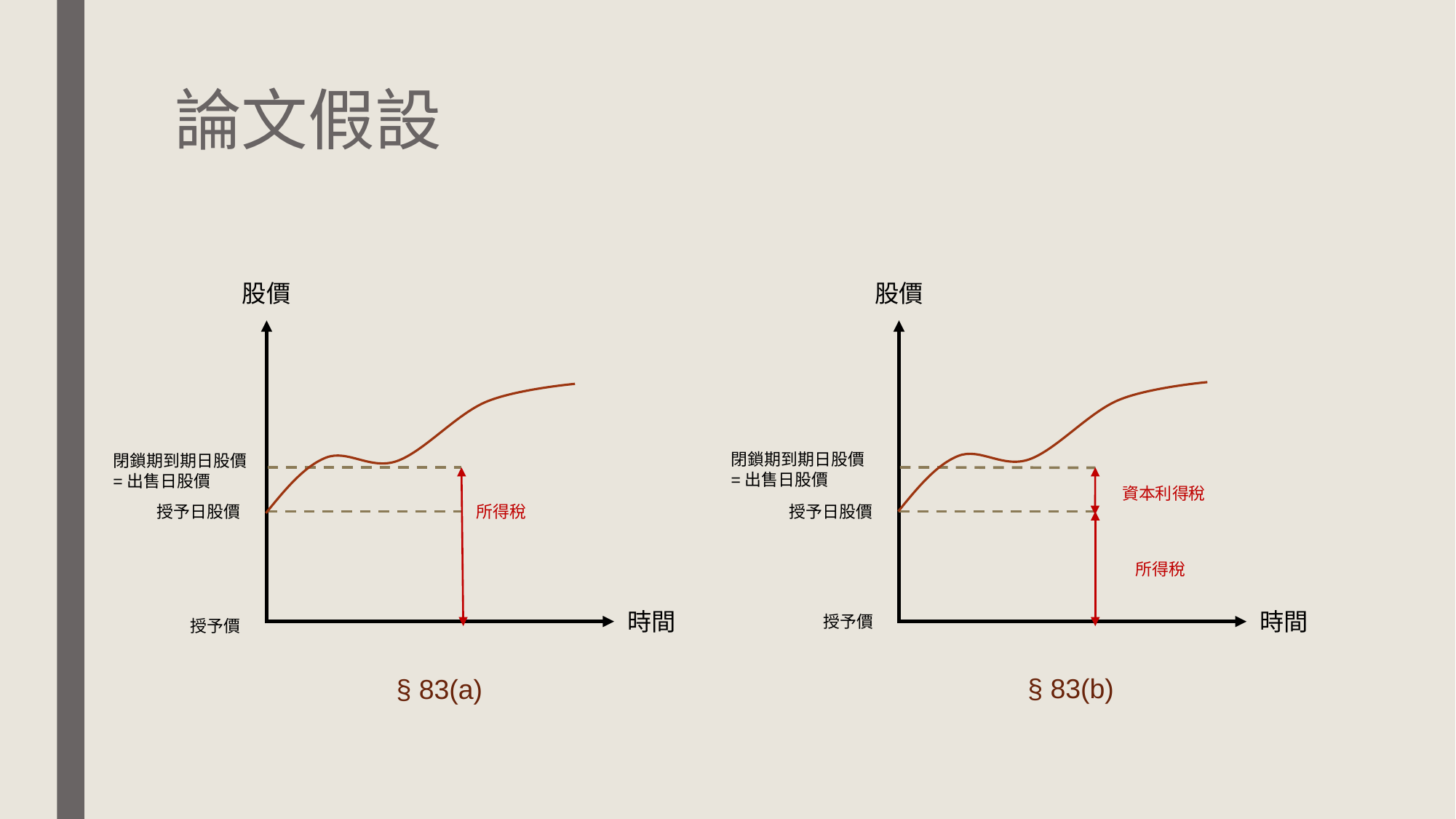

# 論文假設
股價
股價

閉鎖期到期日股價
=出售日股價
閉鎖期到期日股價
=出售日股價
資本利得稅
授予日股價
授予日股價
所得稅
所得稅
時間
時間
授予價
授予價
§ 83(b)
§ 83(a)